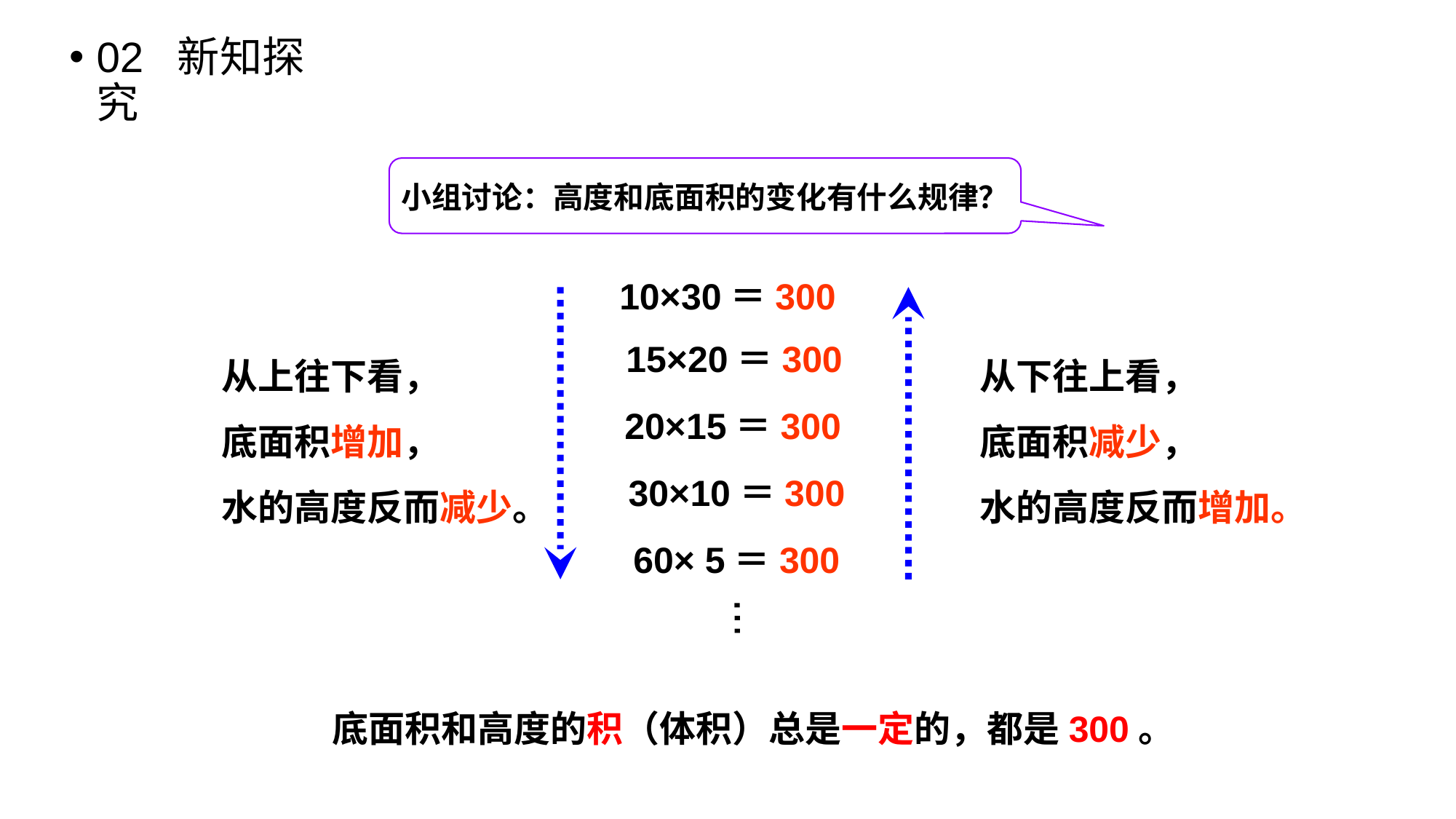

02  新知探究

小组讨论：高度和底面积的变化有什么规律？
10×30＝300

从上往下看，
底面积增加，
水的高度反而减少。
从下往上看，
底面积减少，
水的高度反而增加。
15×20＝300
20×15＝300
30×10＝300
60× 5＝300

底面积和高度的积（体积）总是一定的，都是300。